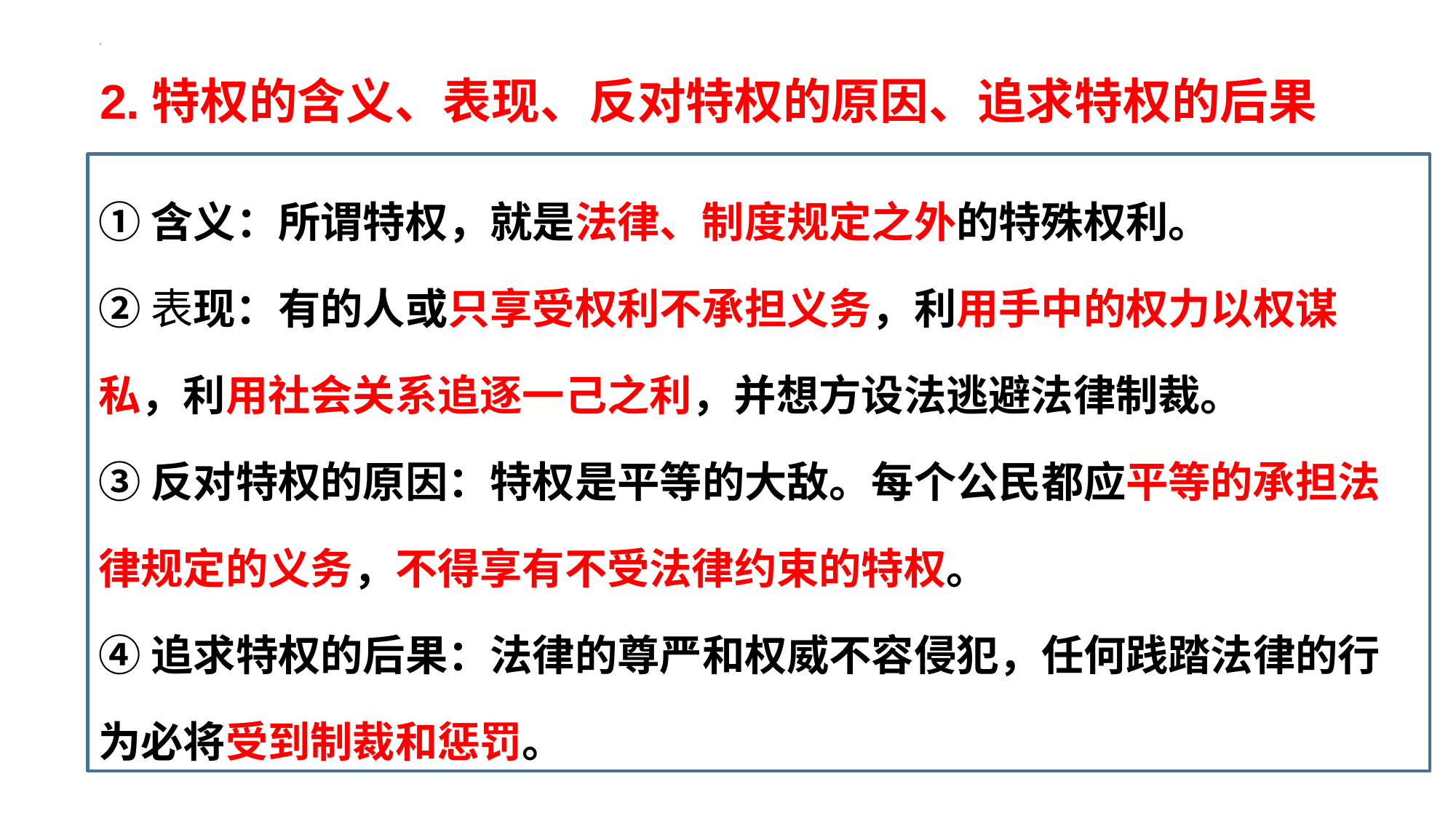

2.特权的含义、表现、反对特权的原因、追求特权的后果
①含义：所谓特权，就是法律、制度规定之外的特殊权利。
②表现：有的人或只享受权利不承担义务，利用手中的权力以权谋私，利用社会关系追逐一己之利，并想方设法逃避法律制裁。
③反对特权的原因：特权是平等的大敌。每个公民都应平等的承担法律规定的义务，不得享有不受法律约束的特权。
④追求特权的后果：法律的尊严和权威不容侵犯，任何践踏法律的行为必将受到制裁和惩罚。